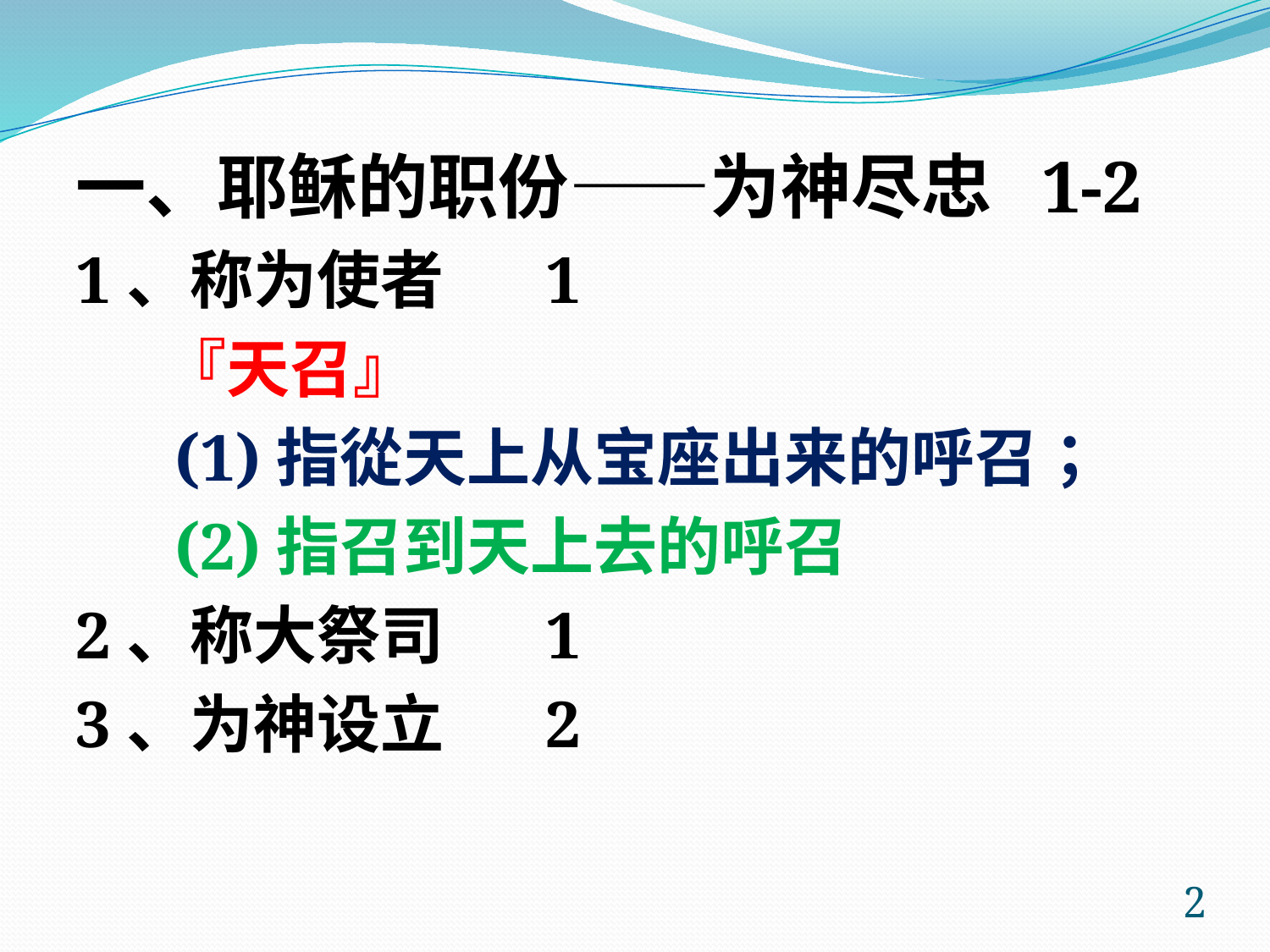

#
一、耶稣的职份——为神尽忠  1-2
1、称为使者      1
     『天召』
      (1)指從天上从宝座出来的呼召；
      (2)指召到天上去的呼召
2、称大祭司      1
3、为神设立      2

2